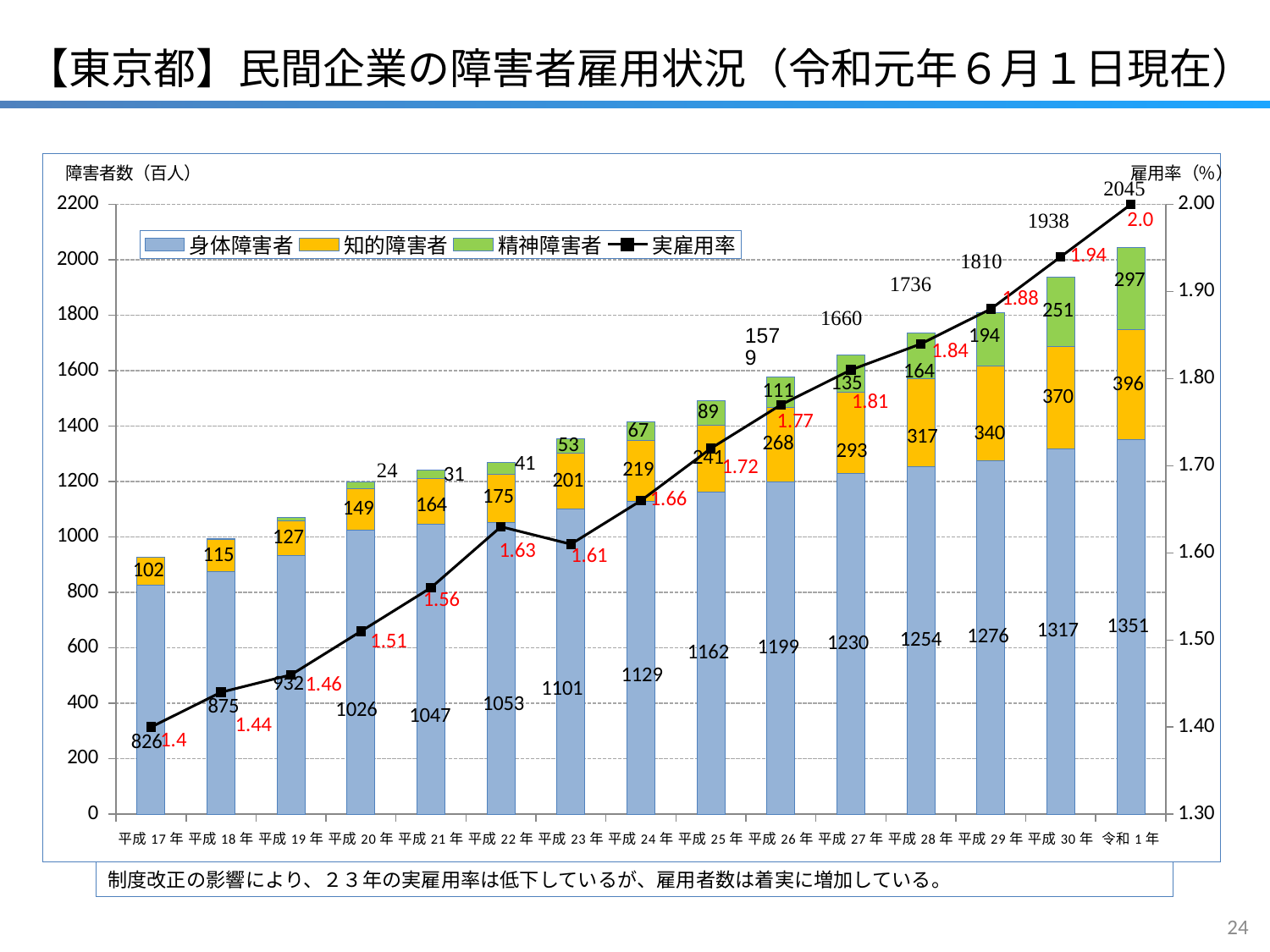

【東京都】民間企業の障害者雇用状況（令和元年６月１日現在）

### Chart

| Category | 身体障害者 | 知的障害者 | 精神障害者 | 実雇用率 |
|---|---|---|---|---|
| 平成17年 | 826.0 | 102.0 | None | 1.4 |
| 平成18年 | 875.0 | 115.0 | 5.0 | 1.44 |
| 平成19年 | 932.0 | 127.0 | 13.0 | 1.46 |
| 平成20年 | 1026.0 | 149.0 | 24.0 | 1.51 |
| 平成21年 | 1047.0 | 164.0 | 31.0 | 1.56 |
| 平成22年 | 1053.0 | 175.0 | 41.0 | 1.63 |
| 平成23年 | 1101.0 | 201.0 | 53.0 | 1.61 |
| 平成24年 | 1129.0 | 219.0 | 67.0 | 1.66 |
| 平成25年 | 1162.0 | 241.0 | 89.0 | 1.72 |
| 平成26年 | 1199.0 | 268.0 | 111.0 | 1.77 |
| 平成27年 | 1230.0 | 293.0 | 135.0 | 1.81 |
| 平成28年 | 1254.0 | 317.0 | 164.0 | 1.84 |
| 平成29年 | 1276.0 | 340.0 | 194.0 | 1.88 |
| 平成30年 | 1317.0 | 370.0 | 251.0 | 1.94 |
| 令和1年 | 1351.0 | 396.0 | 297.0 | 2.0 |
制度改正の影響により、２３年の実雇用率は低下しているが、雇用者数は着実に増加している。
24